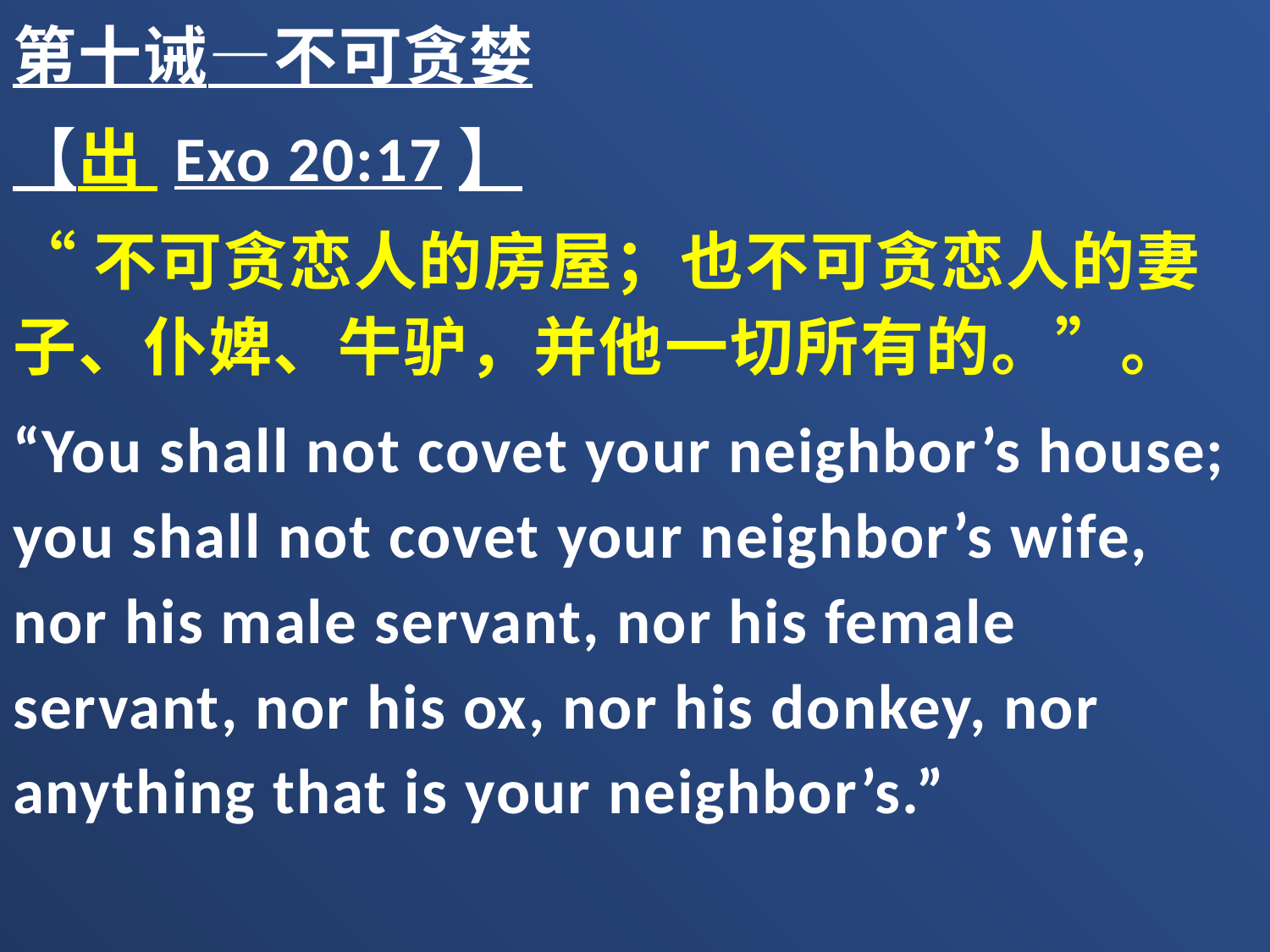

第十诫—不可贪婪
【出 Exo 20:17】
“不可贪恋人的房屋；也不可贪恋人的妻子、仆婢、牛驴，并他一切所有的。”。
“You shall not covet your neighbor’s house; you shall not covet your neighbor’s wife, nor his male servant, nor his female servant, nor his ox, nor his donkey, nor anything that is your neighbor’s.”